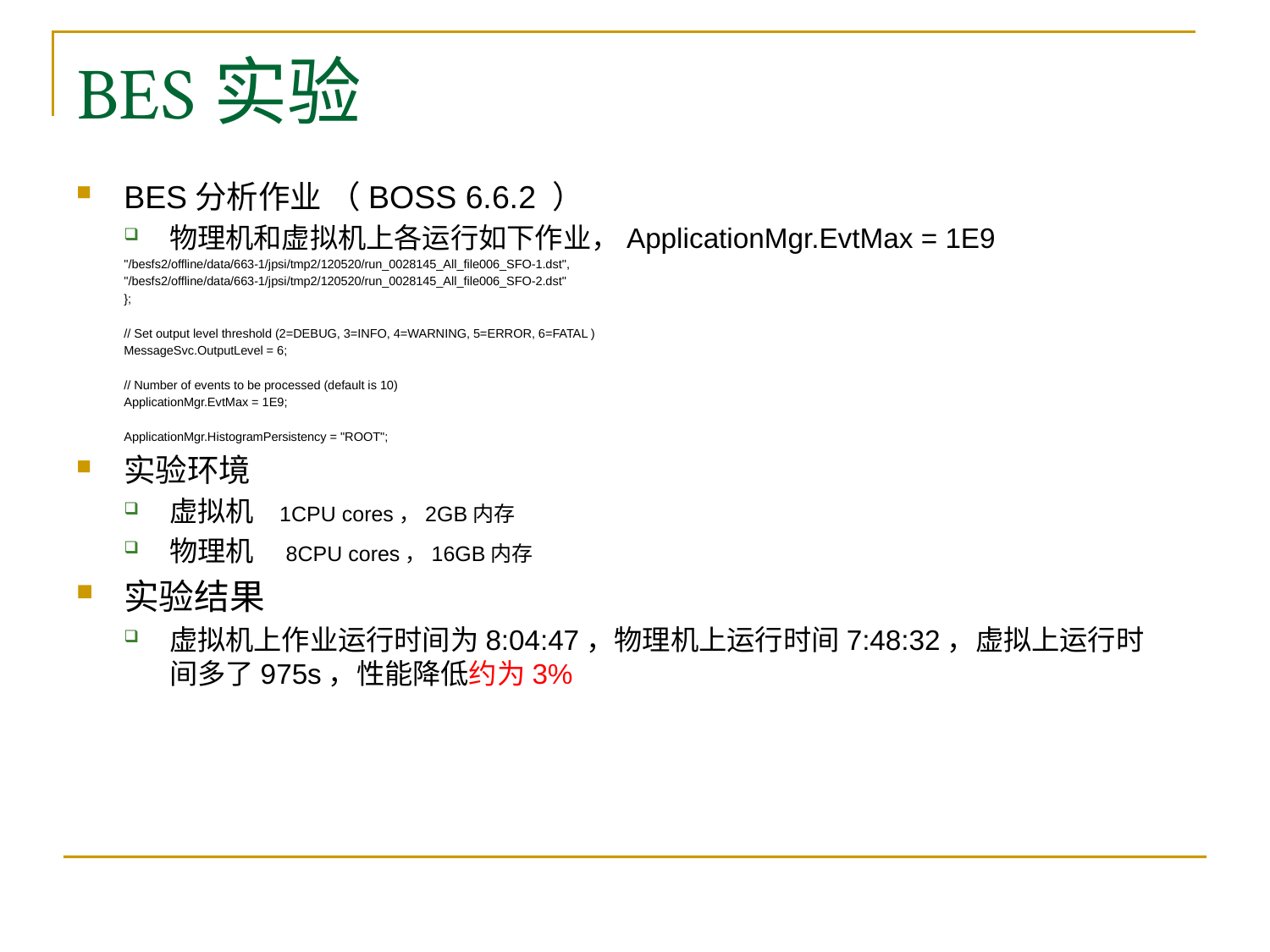

# BES实验
BES分析作业 （BOSS 6.6.2 ）
物理机和虚拟机上各运行如下作业，ApplicationMgr.EvtMax = 1E9
"/besfs2/offline/data/663-1/jpsi/tmp2/120520/run_0028145_All_file006_SFO-1.dst",
"/besfs2/offline/data/663-1/jpsi/tmp2/120520/run_0028145_All_file006_SFO-2.dst"
};

// Set output level threshold (2=DEBUG, 3=INFO, 4=WARNING, 5=ERROR, 6=FATAL )
MessageSvc.OutputLevel = 6;

// Number of events to be processed (default is 10)
ApplicationMgr.EvtMax = 1E9;

ApplicationMgr.HistogramPersistency = "ROOT";
实验环境
虚拟机   1CPU cores，2GB内存
物理机    8CPU cores，16GB内存
实验结果
虚拟机上作业运行时间为8:04:47，物理机上运行时间7:48:32，虚拟上运行时间多了975s，性能降低约为3%